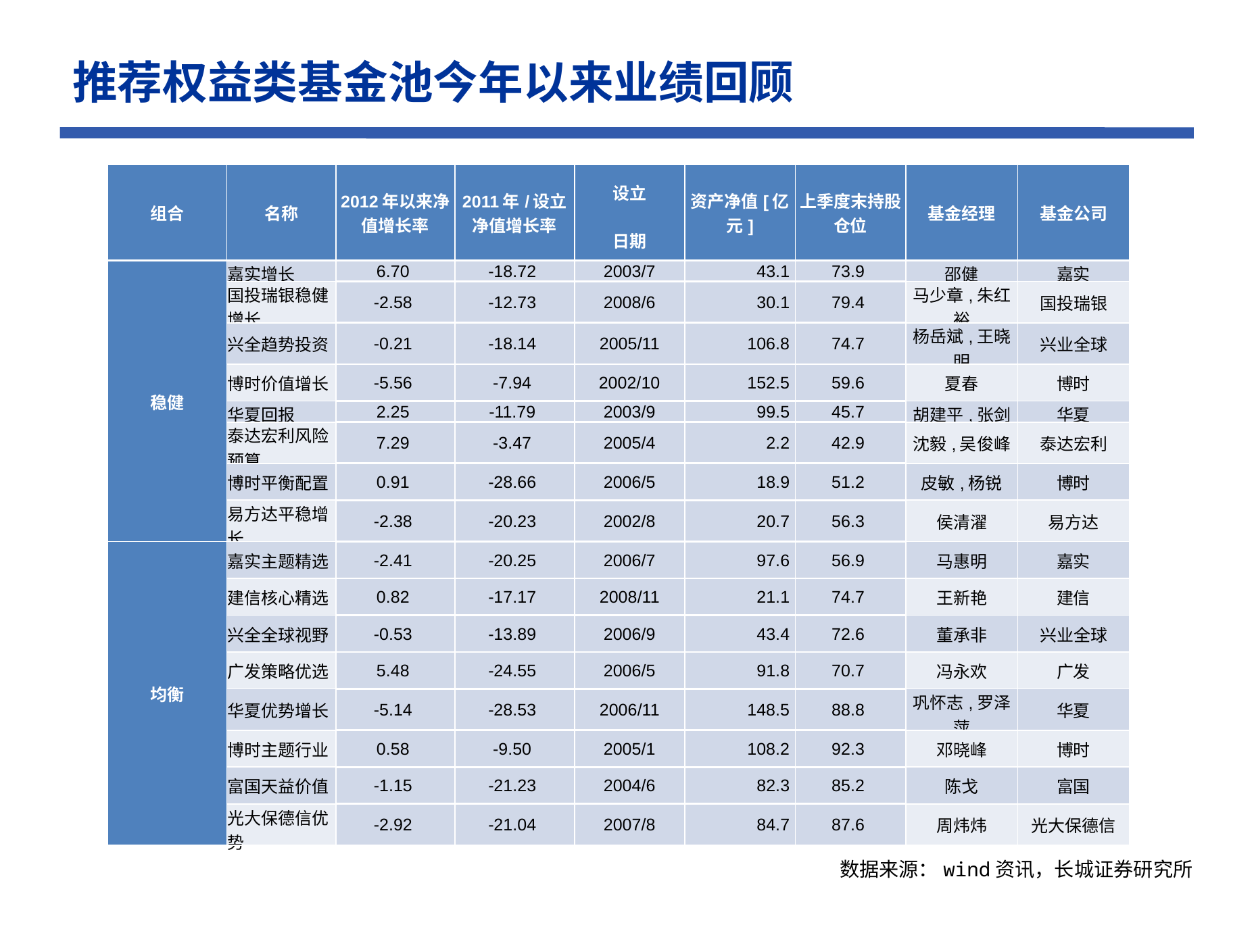

# 推荐权益类基金池今年以来业绩回顾
| 组合 | 名称 | 2012年以来净值增长率 | 2011年/设立净值增长率 | 设立 | 资产净值[亿元] | 上季度末持股仓位 | 基金经理 | 基金公司 |
| --- | --- | --- | --- | --- | --- | --- | --- | --- |
|  |  |  |  | 日期 |  |  |  |  |
| 稳健 | 嘉实增长 | 6.70 | -18.72 | 2003/7 | 43.1 | 73.9 | 邵健 | 嘉实 |
|  | 国投瑞银稳健增长 | -2.58 | -12.73 | 2008/6 | 30.1 | 79.4 | 马少章,朱红裕 | 国投瑞银 |
|  | 兴全趋势投资 | -0.21 | -18.14 | 2005/11 | 106.8 | 74.7 | 杨岳斌,王晓明 | 兴业全球 |
|  | 博时价值增长 | -5.56 | -7.94 | 2002/10 | 152.5 | 59.6 | 夏春 | 博时 |
|  | 华夏回报 | 2.25 | -11.79 | 2003/9 | 99.5 | 45.7 | 胡建平,张剑 | 华夏 |
|  | 泰达宏利风险预算 | 7.29 | -3.47 | 2005/4 | 2.2 | 42.9 | 沈毅,吴俊峰 | 泰达宏利 |
|  | 博时平衡配置 | 0.91 | -28.66 | 2006/5 | 18.9 | 51.2 | 皮敏,杨锐 | 博时 |
|  | 易方达平稳增长 | -2.38 | -20.23 | 2002/8 | 20.7 | 56.3 | 侯清濯 | 易方达 |
| 均衡 | 嘉实主题精选 | -2.41 | -20.25 | 2006/7 | 97.6 | 56.9 | 马惠明 | 嘉实 |
|  | 建信核心精选 | 0.82 | -17.17 | 2008/11 | 21.1 | 74.7 | 王新艳 | 建信 |
|  | 兴全全球视野 | -0.53 | -13.89 | 2006/9 | 43.4 | 72.6 | 董承非 | 兴业全球 |
|  | 广发策略优选 | 5.48 | -24.55 | 2006/5 | 91.8 | 70.7 | 冯永欢 | 广发 |
|  | 华夏优势增长 | -5.14 | -28.53 | 2006/11 | 148.5 | 88.8 | 巩怀志,罗泽萍 | 华夏 |
|  | 博时主题行业 | 0.58 | -9.50 | 2005/1 | 108.2 | 92.3 | 邓晓峰 | 博时 |
|  | 富国天益价值 | -1.15 | -21.23 | 2004/6 | 82.3 | 85.2 | 陈戈 | 富国 |
|  | 光大保德信优势 | -2.92 | -21.04 | 2007/8 | 84.7 | 87.6 | 周炜炜 | 光大保德信 |
数据来源：wind资讯，长城证券研究所